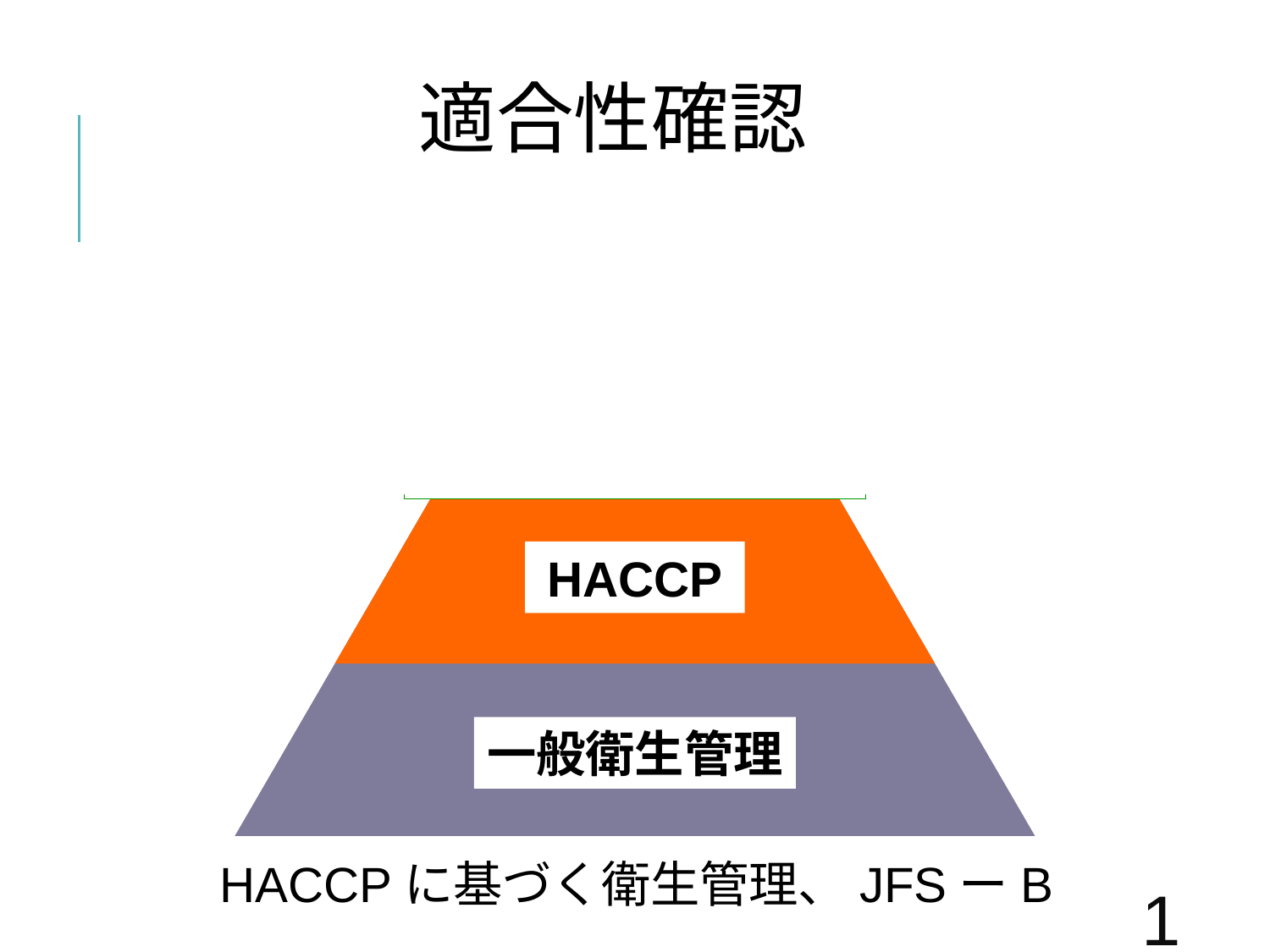

適合性確認

各規格「売り」の部分
PDCA
マネジメントシステム
HACCP
一般衛生管理
HACCPに基づく衛生管理、JFSーB
131